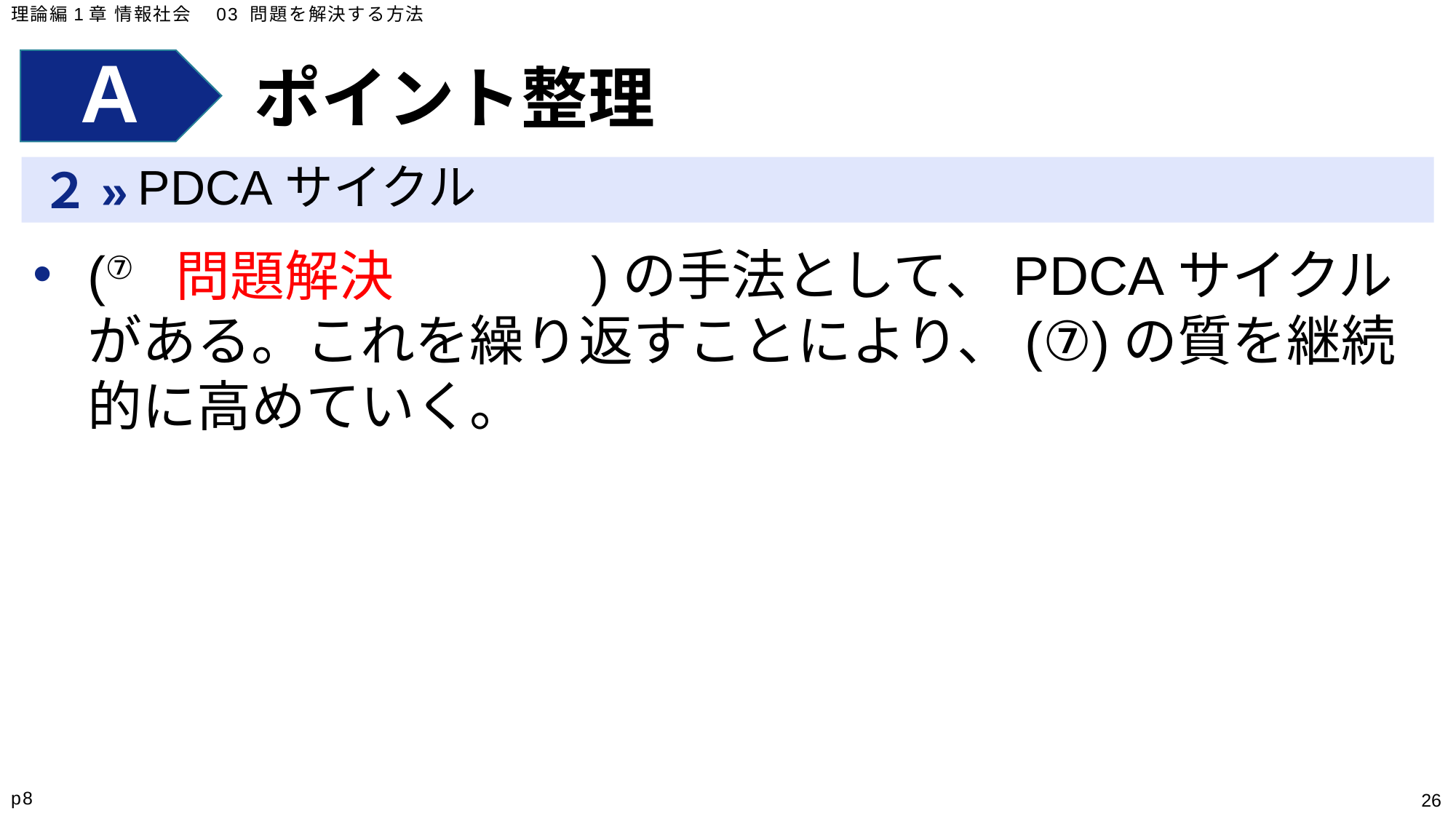

理論編1章 情報社会　03 問題を解決する方法
ポイント整理
PDCAサイクル
(⑦　　　　　　　　)の手法として、PDCAサイクルがある。これを繰り返すことにより、(⑦)の質を継続的に高めていく。
問題解決
p8
26